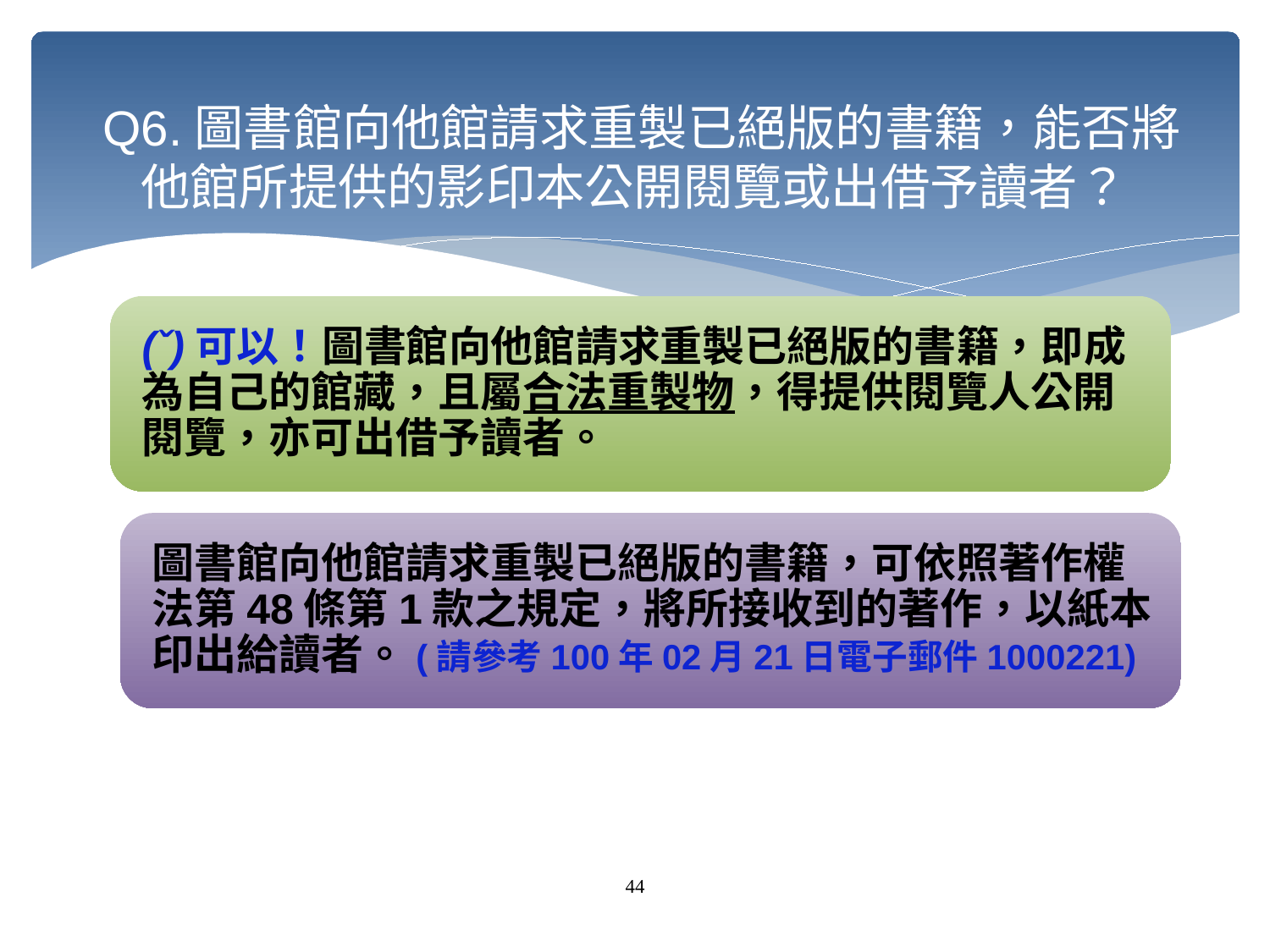

# Q6.圖書館向他館請求重製已絕版的書籍，能否將他館所提供的影印本公開閱覽或出借予讀者？
(ˇ)可以！圖書館向他館請求重製已絕版的書籍，即成為自己的館藏，且屬合法重製物，得提供閱覽人公開閱覽，亦可出借予讀者。
圖書館向他館請求重製已絕版的書籍，可依照著作權法第48條第1款之規定，將所接收到的著作，以紙本印出給讀者。(請參考100年02月21日電子郵件1000221)
44